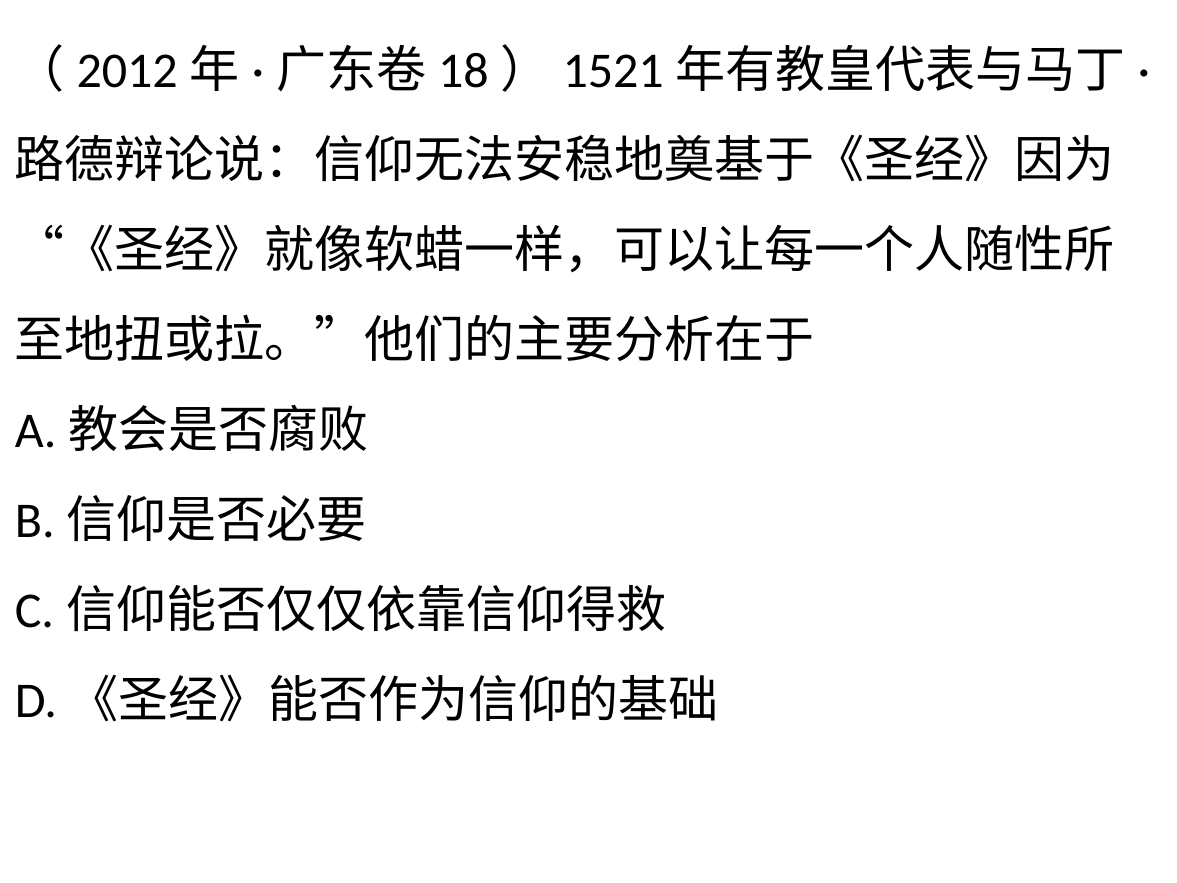

（2012年·广东卷18）1521年有教皇代表与马丁·路德辩论说：信仰无法安稳地奠基于《圣经》因为“《圣经》就像软蜡一样，可以让每一个人随性所至地扭或拉。”他们的主要分析在于
A.教会是否腐败
B.信仰是否必要
C.信仰能否仅仅依靠信仰得救
D.《圣经》能否作为信仰的基础